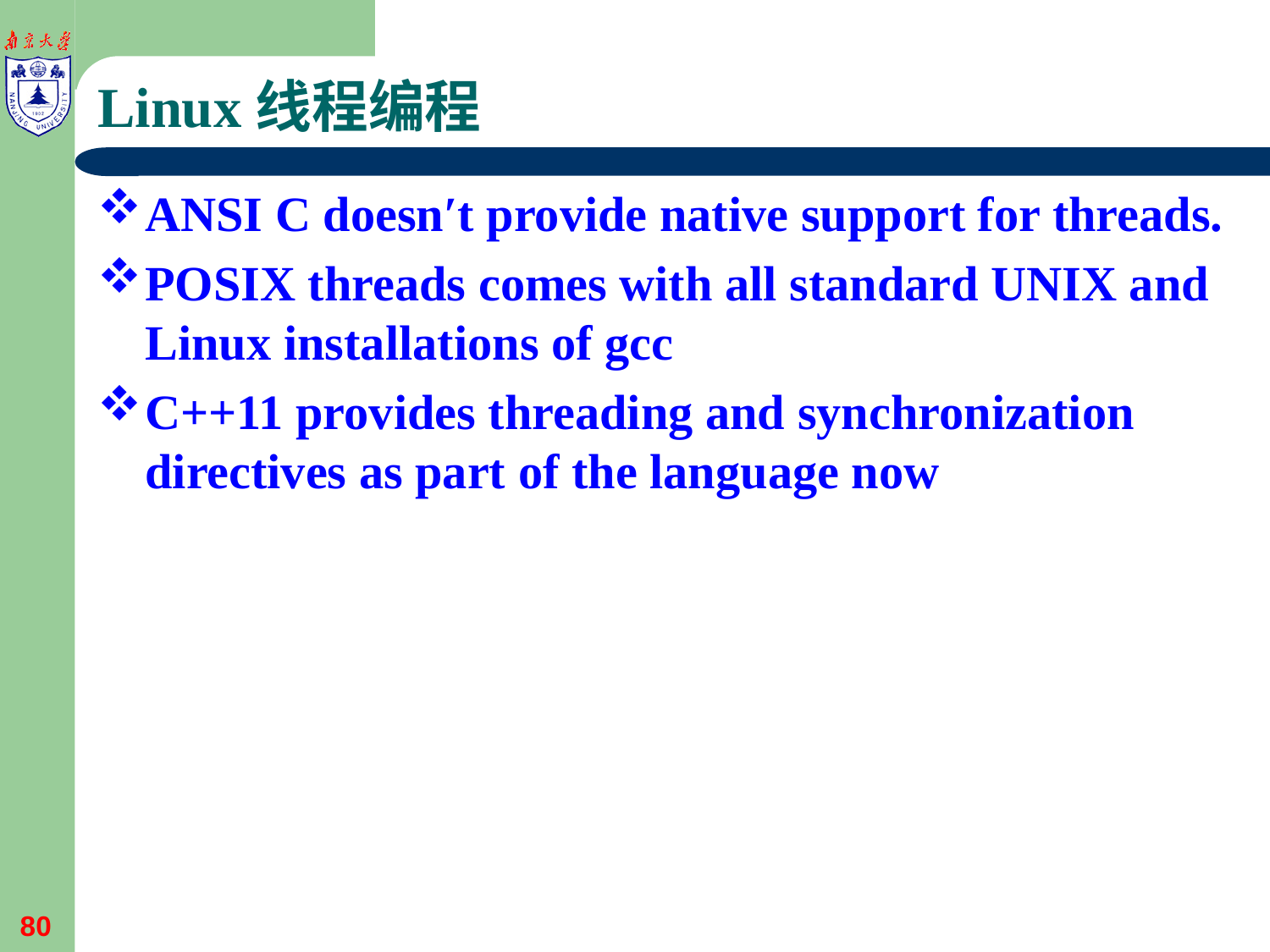

# Linux线程编程
ANSI C doesnʹt provide native support for threads.
POSIX threads comes with all standard UNIX and Linux installations of gcc
C++11 provides threading and synchronization directives as part of the language now

80